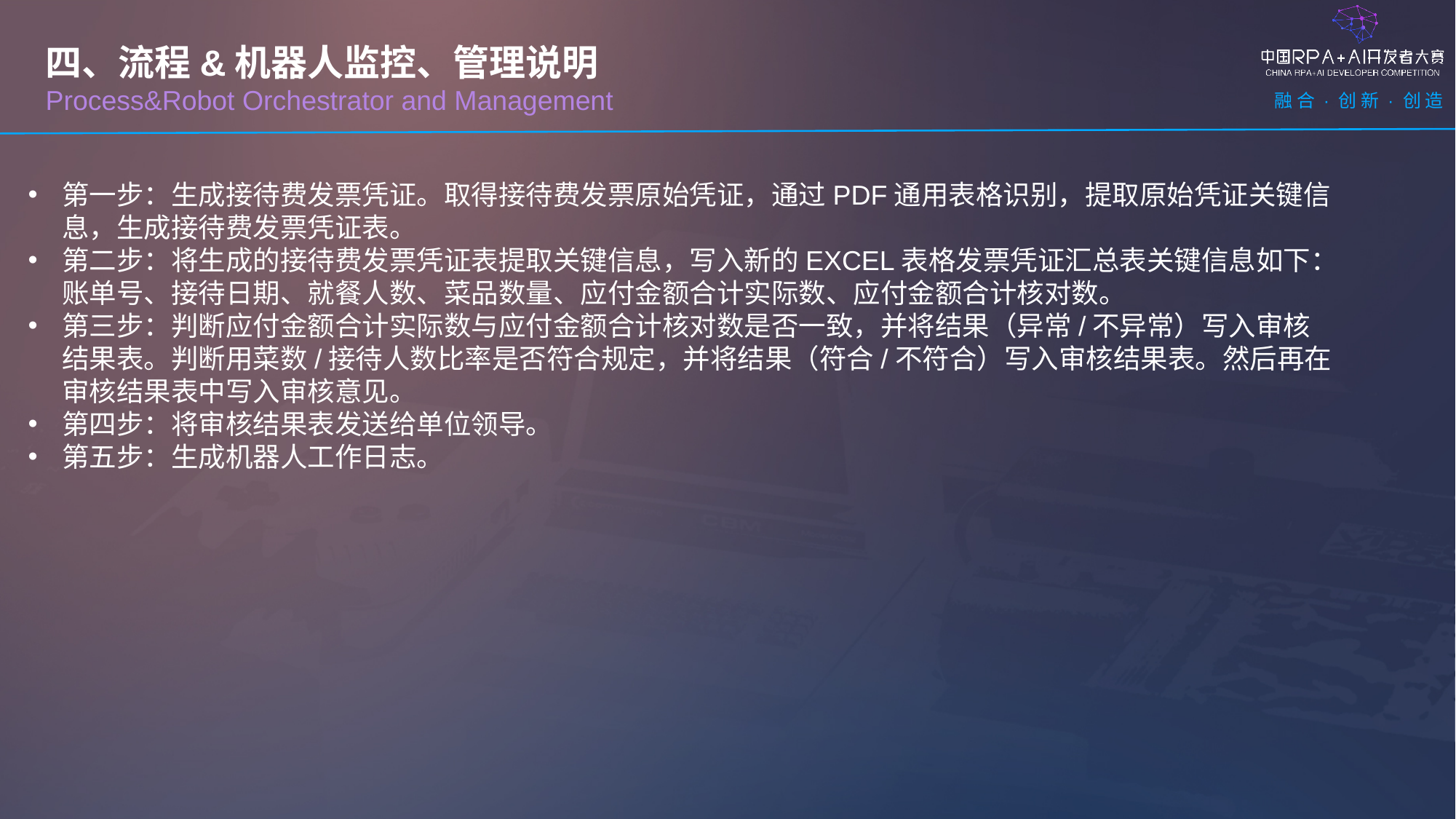

四、流程&机器人监控、管理说明
Process&Robot Orchestrator and Management
第一步：生成接待费发票凭证。取得接待费发票原始凭证，通过PDF通用表格识别，提取原始凭证关键信息，生成接待费发票凭证表。
第二步：将生成的接待费发票凭证表提取关键信息，写入新的EXCEL表格发票凭证汇总表关键信息如下：账单号、接待日期、就餐人数、菜品数量、应付金额合计实际数、应付金额合计核对数。
第三步：判断应付金额合计实际数与应付金额合计核对数是否一致，并将结果（异常/不异常）写入审核结果表。判断用菜数/接待人数比率是否符合规定，并将结果（符合/不符合）写入审核结果表。然后再在审核结果表中写入审核意见。
第四步：将审核结果表发送给单位领导。
第五步：生成机器人工作日志。